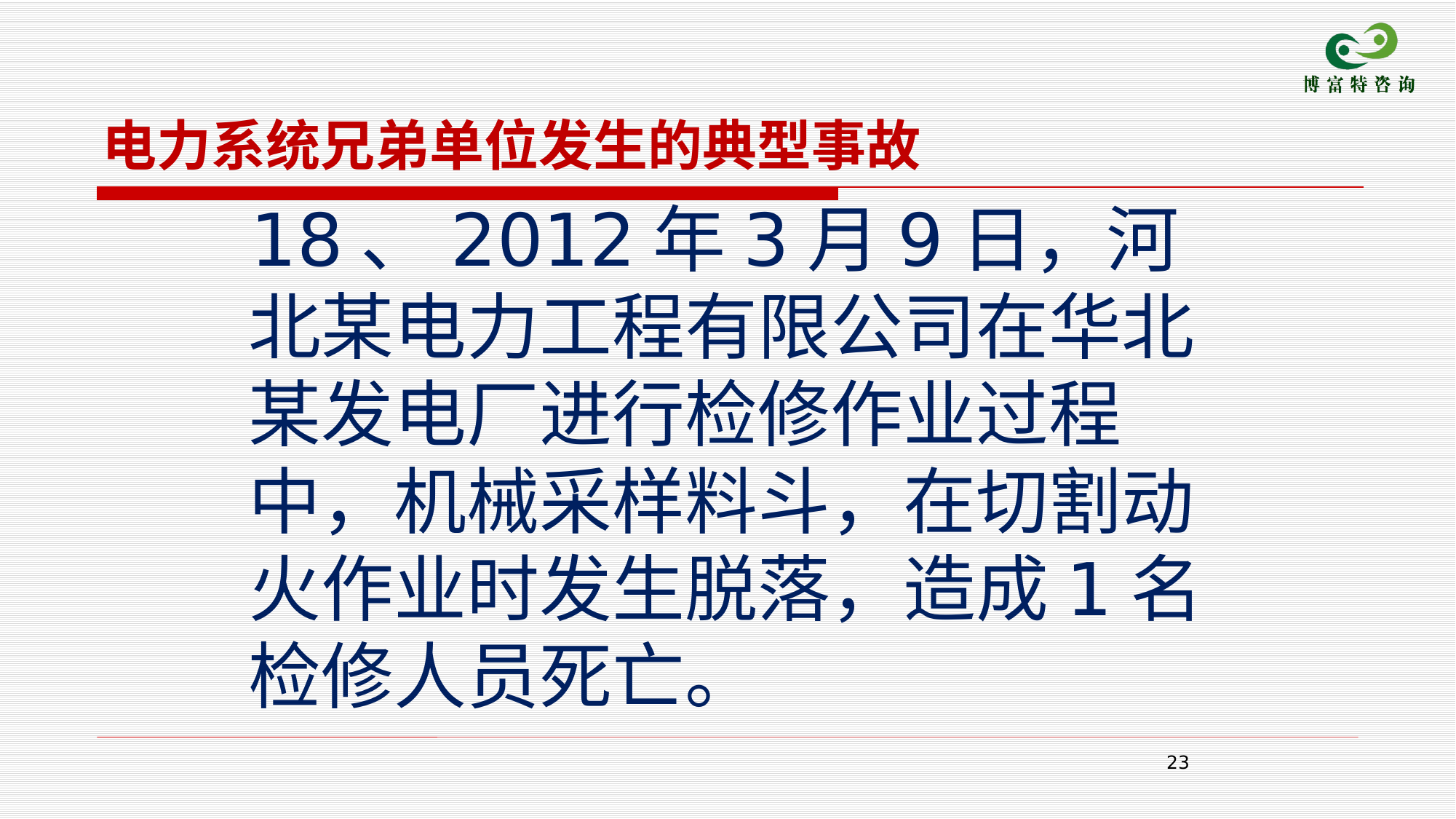

电力系统兄弟单位发生的典型事故
     18、2012年3月9日，河北某电力工程有限公司在华北某发电厂进行检修作业过程中，机械采样料斗，在切割动火作业时发生脱落，造成1名检修人员死亡。

23